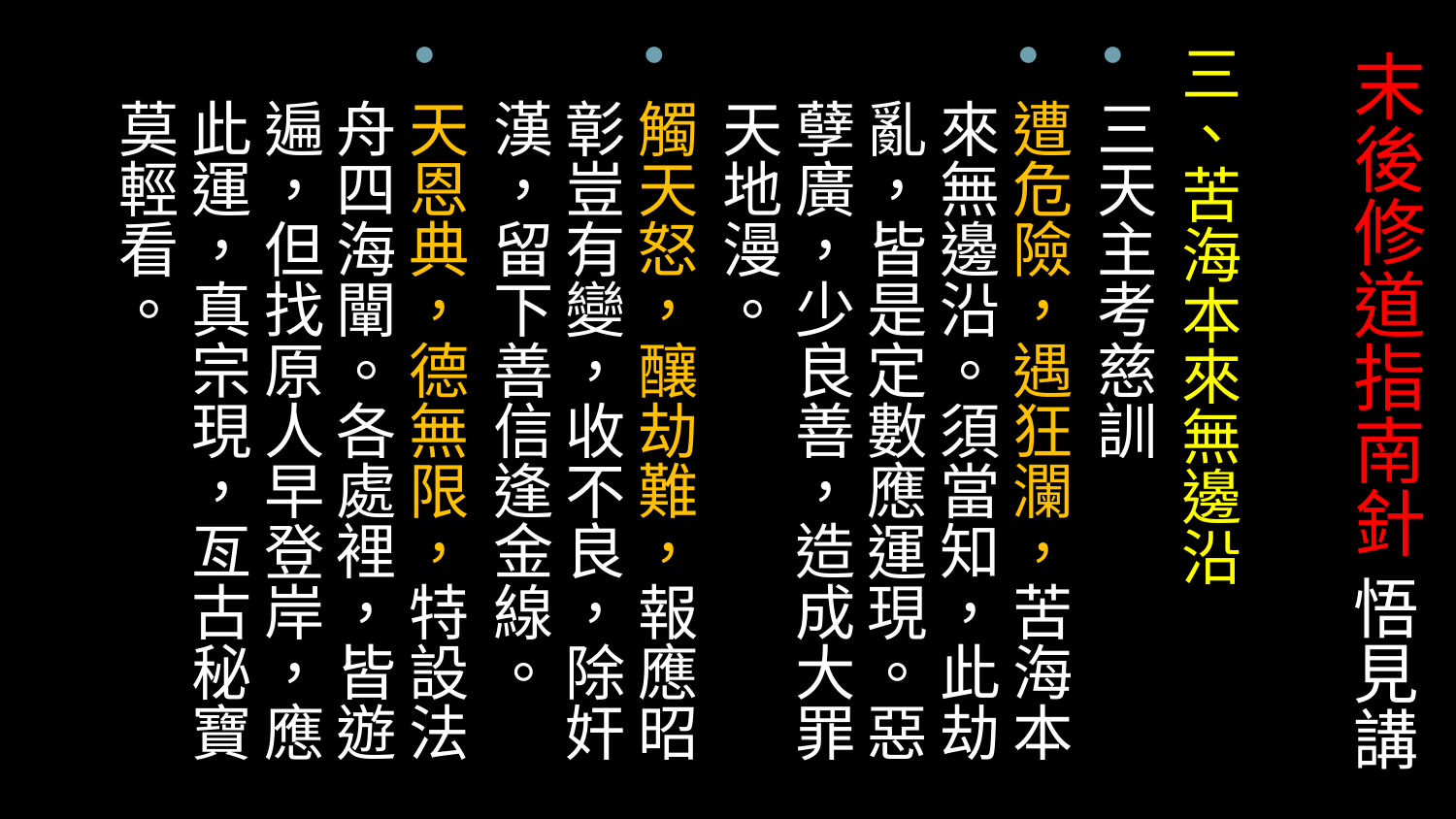

三、苦海本來無邊沿
三天主考慈訓
遭危險，遇狂瀾，苦海本來無邊沿。須當知，此劫亂，皆是定數應運現。惡孽廣，少良善，造成大罪天地漫。
觸天怒，釀劫難，報應昭彰豈有變，收不良，除奸漢，留下善信逢金線。
天恩典，德無限，特設法舟四海闡。各處裡，皆遊遍，但找原人早登岸，應此運，真宗現，亙古秘寶莫輕看。

# 末後修道指南針 悟見講